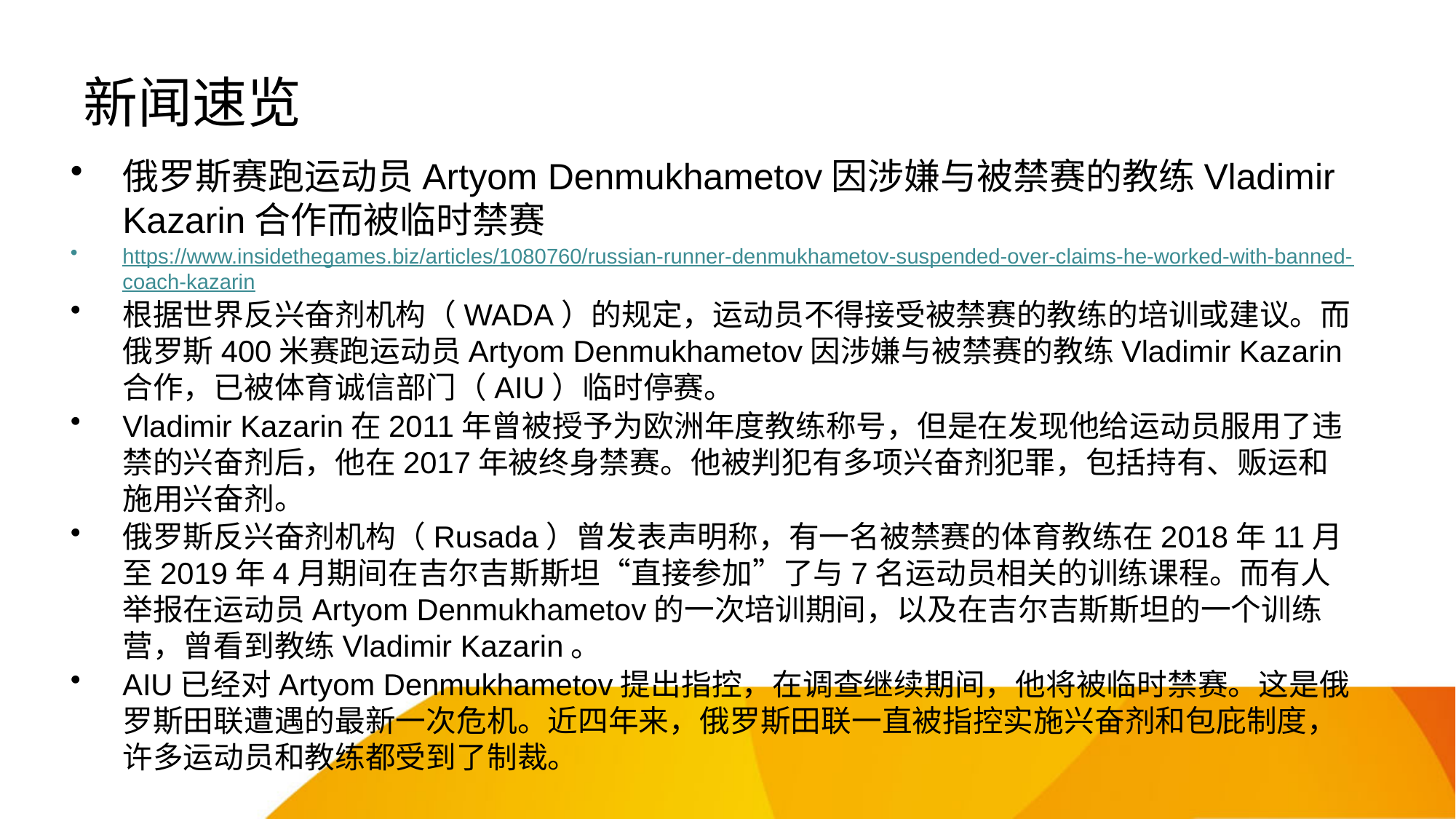

# 新闻速览
俄罗斯赛跑运动员Artyom Denmukhametov因涉嫌与被禁赛的教练Vladimir Kazarin合作而被临时禁赛
https://www.insidethegames.biz/articles/1080760/russian-runner-denmukhametov-suspended-over-claims-he-worked-with-banned-coach-kazarin
根据世界反兴奋剂机构（WADA）的规定，运动员不得接受被禁赛的教练的培训或建议。而俄罗斯400米赛跑运动员Artyom Denmukhametov因涉嫌与被禁赛的教练Vladimir Kazarin合作，已被体育诚信部门（AIU）临时停赛。
Vladimir Kazarin在2011年曾被授予为欧洲年度教练称号，但是在发现他给运动员服用了违禁的兴奋剂后，他在2017年被终身禁赛。他被判犯有多项兴奋剂犯罪，包括持有、贩运和施用兴奋剂。
俄罗斯反兴奋剂机构（Rusada）曾发表声明称，有一名被禁赛的体育教练在2018年11月至2019年4月期间在吉尔吉斯斯坦“直接参加”了与7名运动员相关的训练课程。而有人举报在运动员Artyom Denmukhametov的一次培训期间，以及在吉尔吉斯斯坦的一个训练营，曾看到教练Vladimir Kazarin。
AIU已经对Artyom Denmukhametov提出指控，在调查继续期间，他将被临时禁赛。这是俄罗斯田联遭遇的最新一次危机。近四年来，俄罗斯田联一直被指控实施兴奋剂和包庇制度，许多运动员和教练都受到了制裁。